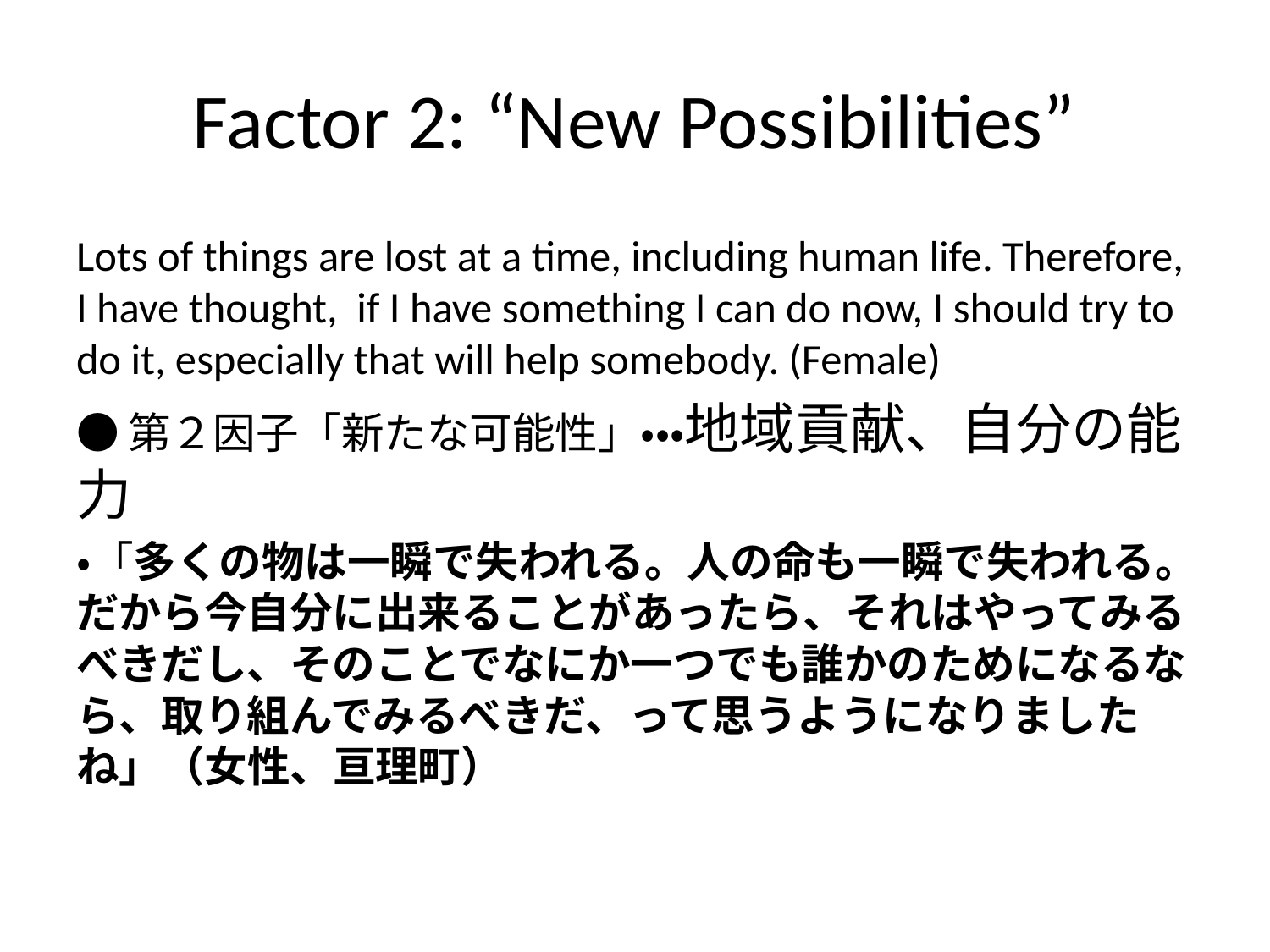

# Factor 2: “New Possibilities”
Lots of things are lost at a time, including human life. Therefore, I have thought,  if I have something I can do now, I should try to do it, especially that will help somebody. (Female)
●第２因子「新たな可能性」・・・地域貢献、自分の能力
・「多くの物は一瞬で失われる。人の命も一瞬で失われる。だから今自分に出来ることがあったら、それはやってみるべきだし、そのことでなにか一つでも誰かのためになるなら、取り組んでみるべきだ、って思うようになりましたね」（女性、亘理町）